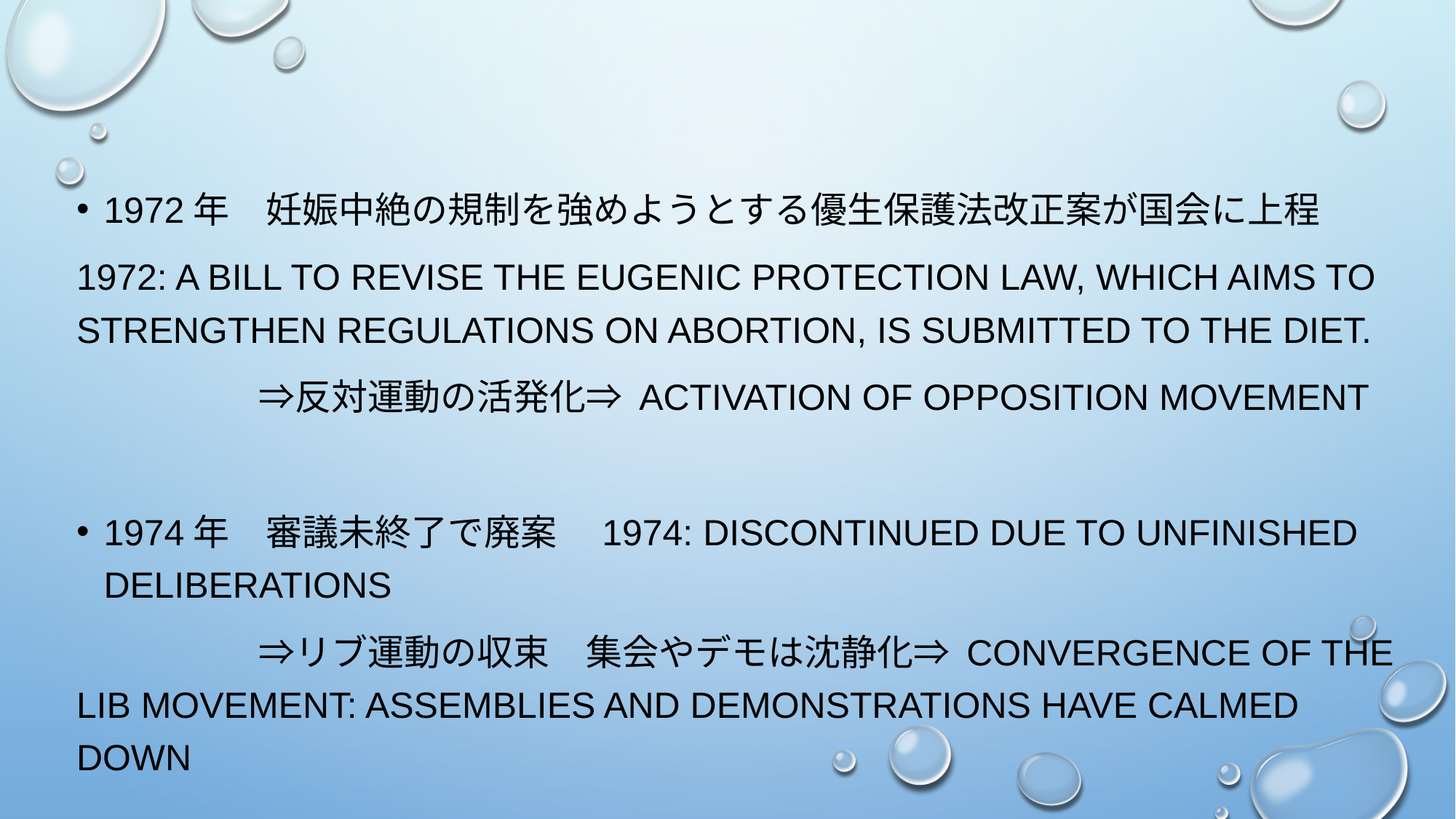

1972年　妊娠中絶の規制を強めようとする優生保護法改正案が国会に上程
1972: A bill to revise the Eugenic Protection Law, which aims to strengthen regulations on abortion, is submitted to the Diet.
　　　　　⇒反対運動の活発化⇒ Activation of opposition movement

1974年　審議未終了で廃案　1974: Discontinued due to unfinished deliberations
　　　　　⇒リブ運動の収束　集会やデモは沈静化⇒ Convergence of the Lib movement: Assemblies and demonstrations have calmed down